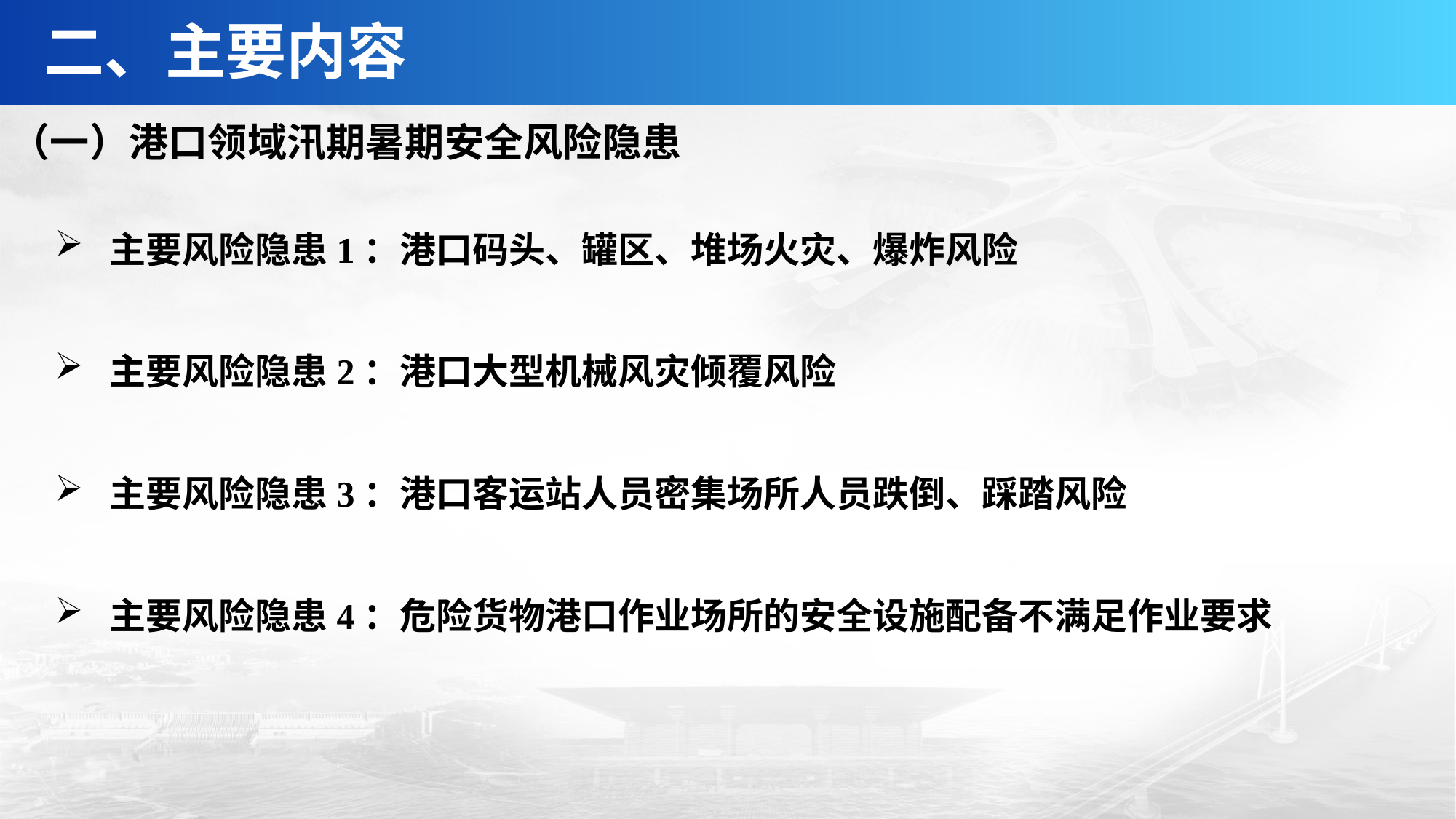

二、主要内容
（一）港口领域汛期暑期安全风险隐患

主要风险隐患1：港口码头、罐区、堆场火灾、爆炸风险

主要风险隐患2：港口大型机械风灾倾覆风险

主要风险隐患3：港口客运站人员密集场所人员跌倒、踩踏风险

主要风险隐患4：危险货物港口作业场所的安全设施配备不满足作业要求

5